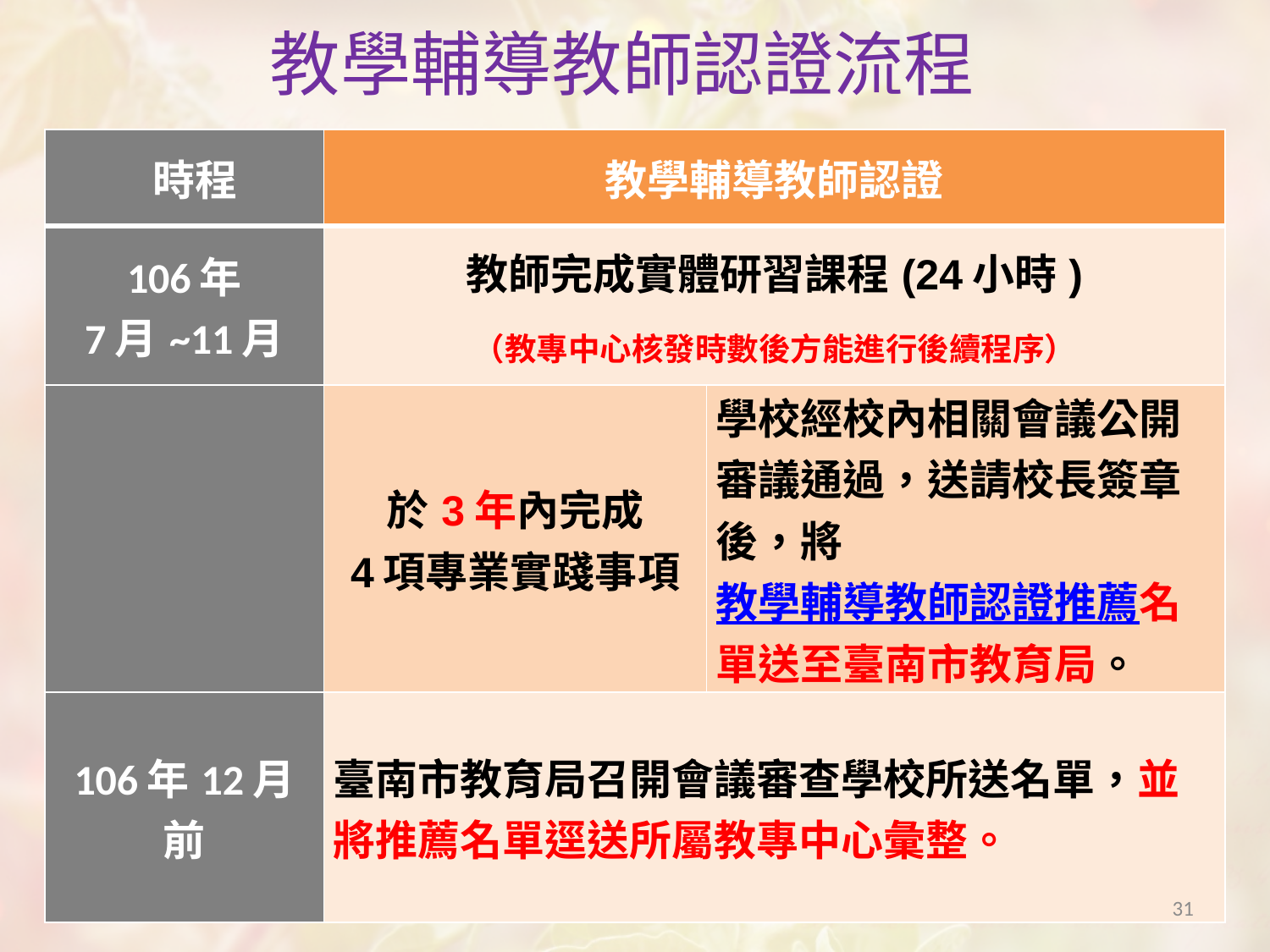

教學輔導教師認證流程

| 時程 | 教學輔導教師認證 |  |
| --- | --- | --- |
| 106年 7月~11月 | 教師完成實體研習課程(24小時) （教專中心核發時數後方能進行後續程序） |  |
|  | 於3年內完成 4項專業實踐事項 | 學校經校內相關會議公開審議通過，送請校長簽章後，將教學輔導教師認證推薦名單送至臺南市教育局。 |
| 106年12月前 | 臺南市教育局召開會議審查學校所送名單，並將推薦名單逕送所屬教專中心彙整。 |  |
31